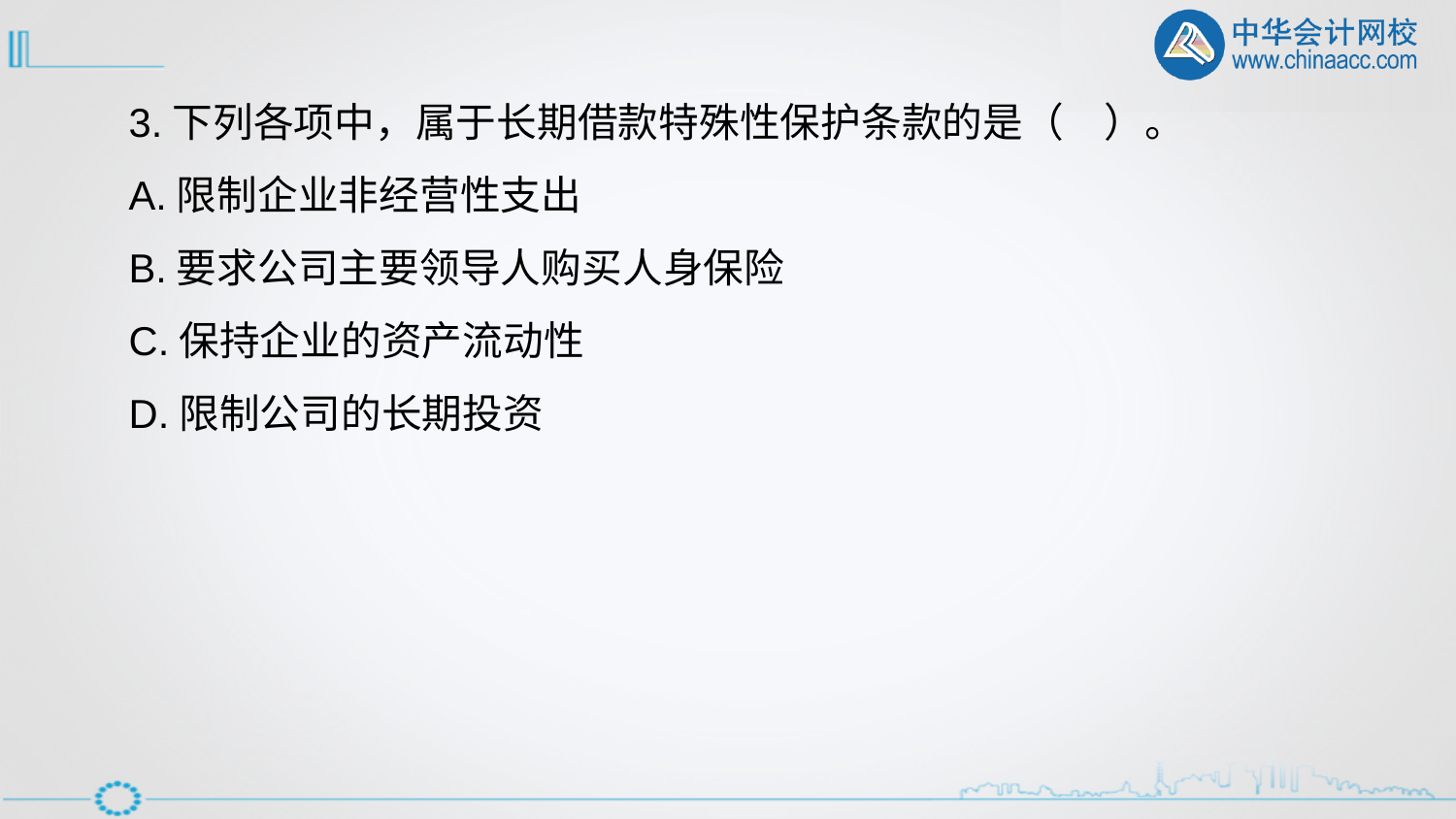

3.下列各项中，属于长期借款特殊性保护条款的是（　）。
A.限制企业非经营性支出
B.要求公司主要领导人购买人身保险
C.保持企业的资产流动性
D.限制公司的长期投资